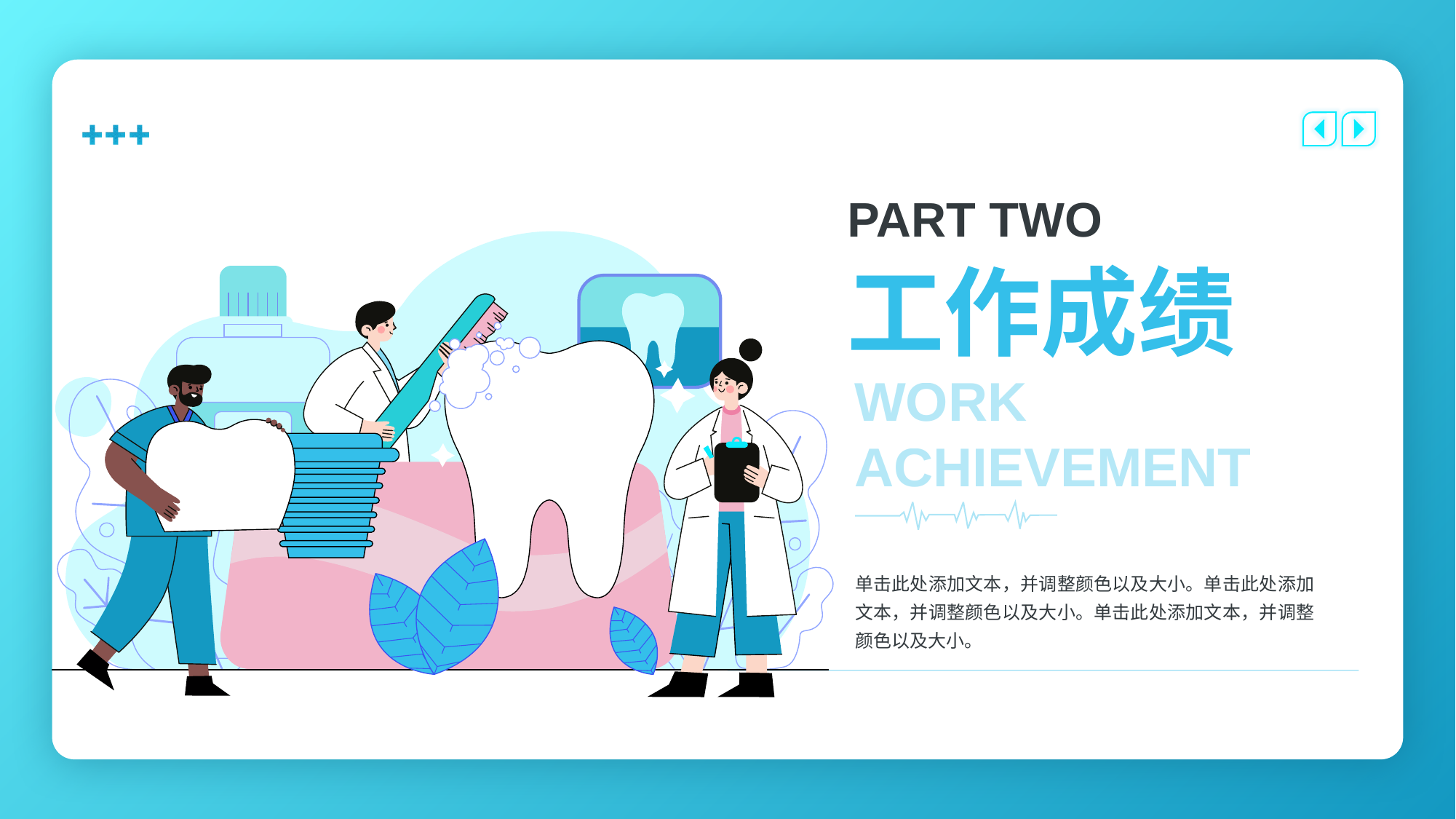

PART TWO
工作成绩
WORK
ACHIEVEMENT

单击此处添加文本，并调整颜色以及大小。单击此处添加文本，并调整颜色以及大小。单击此处添加文本，并调整颜色以及大小。